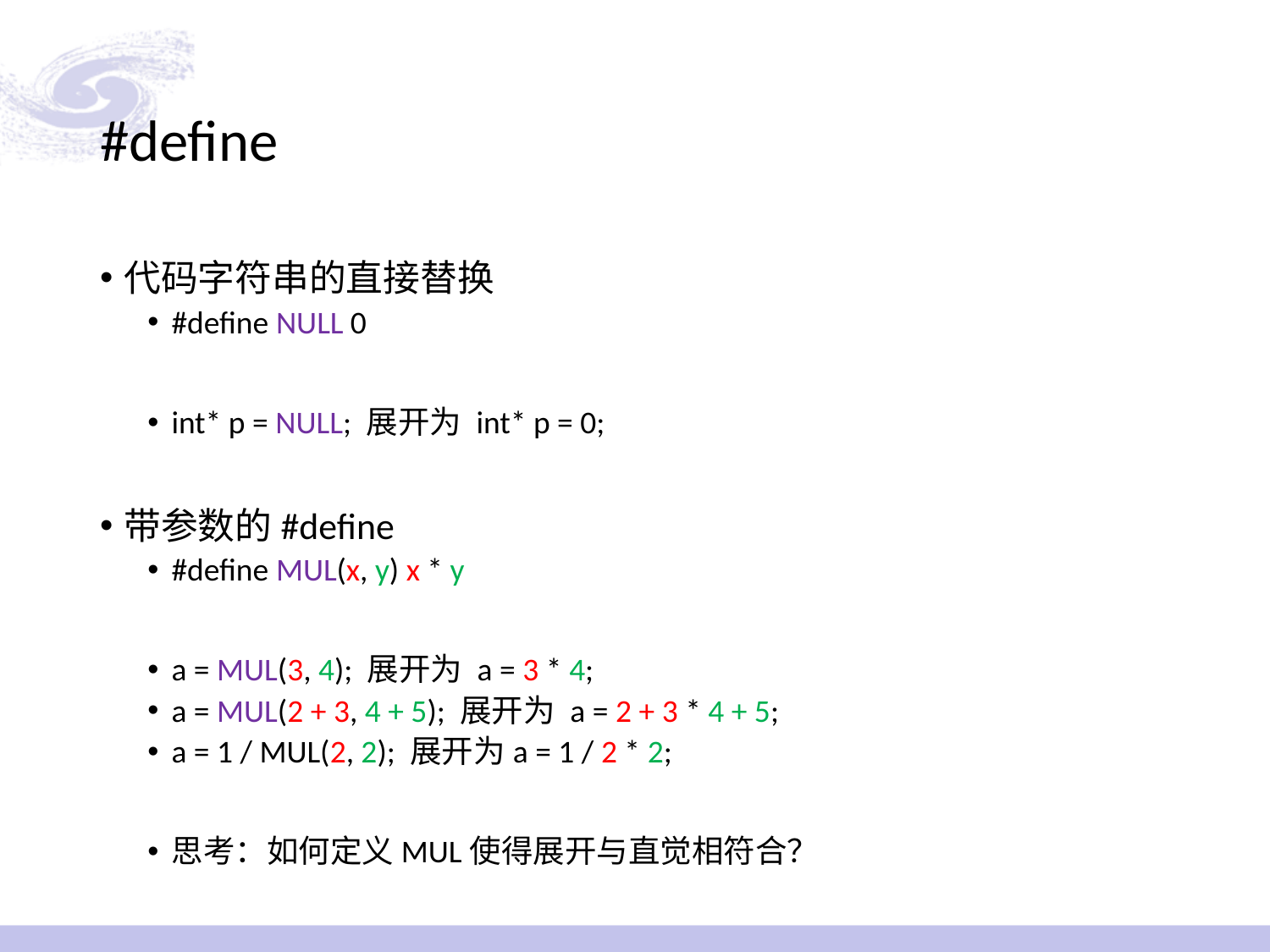

# #define
代码字符串的直接替换
#define NULL 0

int* p = NULL; 展开为 int* p = 0;

带参数的#define
#define MUL(x, y) x * y

a = MUL(3, 4); 展开为 a = 3 * 4;
a = MUL(2 + 3, 4 + 5); 展开为 a = 2 + 3 * 4 + 5;
a = 1 / MUL(2, 2); 展开为a = 1 / 2 * 2;

思考：如何定义MUL使得展开与直觉相符合？